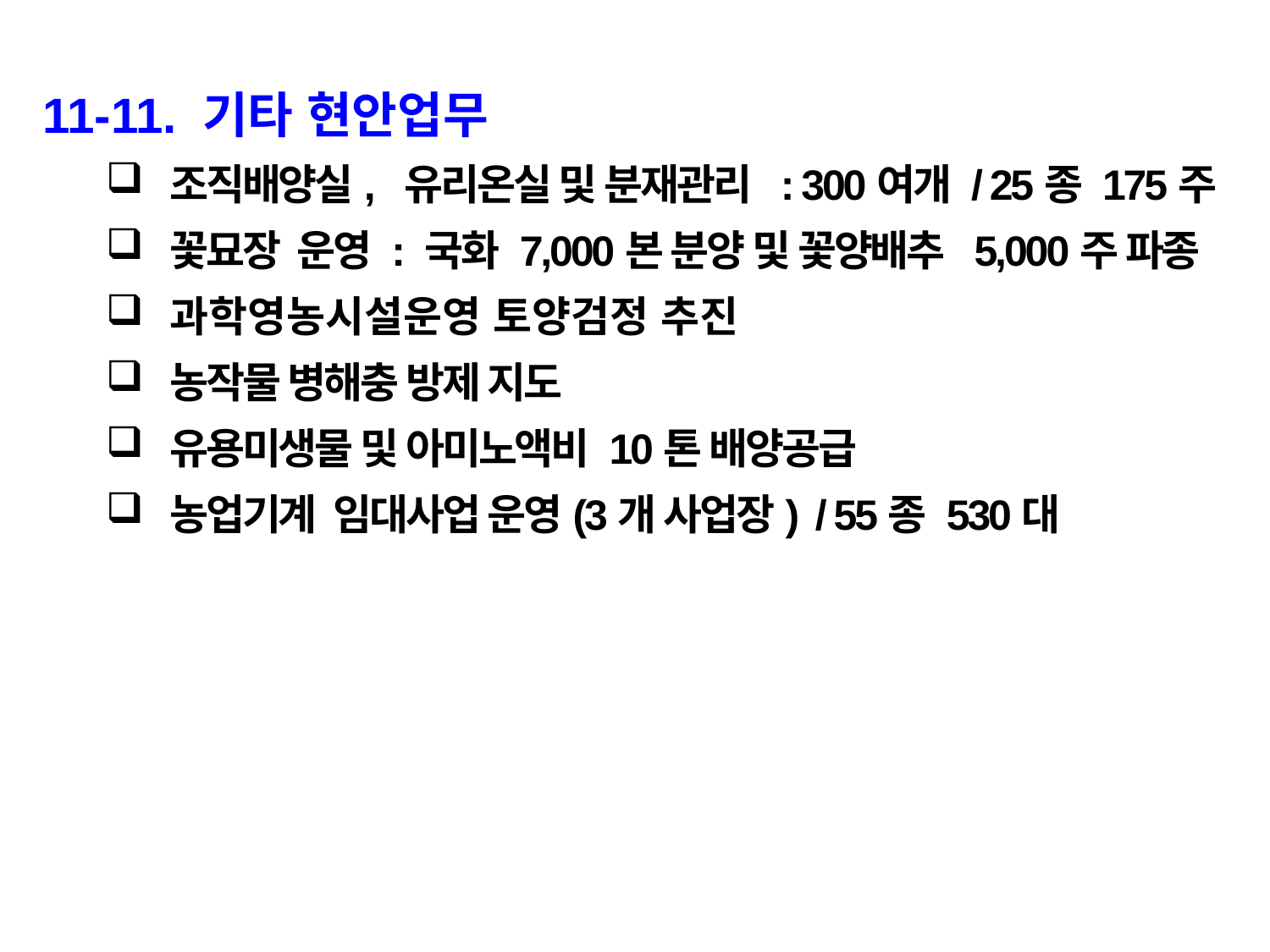

11-11. 기타 현안업무
조직배양실,  유리온실 및 분재관리  : 300여개 / 25종 175주
꽃묘장  운영 : 국화 7,000본 분양 및 꽃양배추  5,000주 파종
과학영농시설운영 토양검정 추진
농작물 병해충 방제 지도
유용미생물 및 아미노액비 10톤 배양공급
농업기계  임대사업 운영(3개 사업장)  / 55종 530대